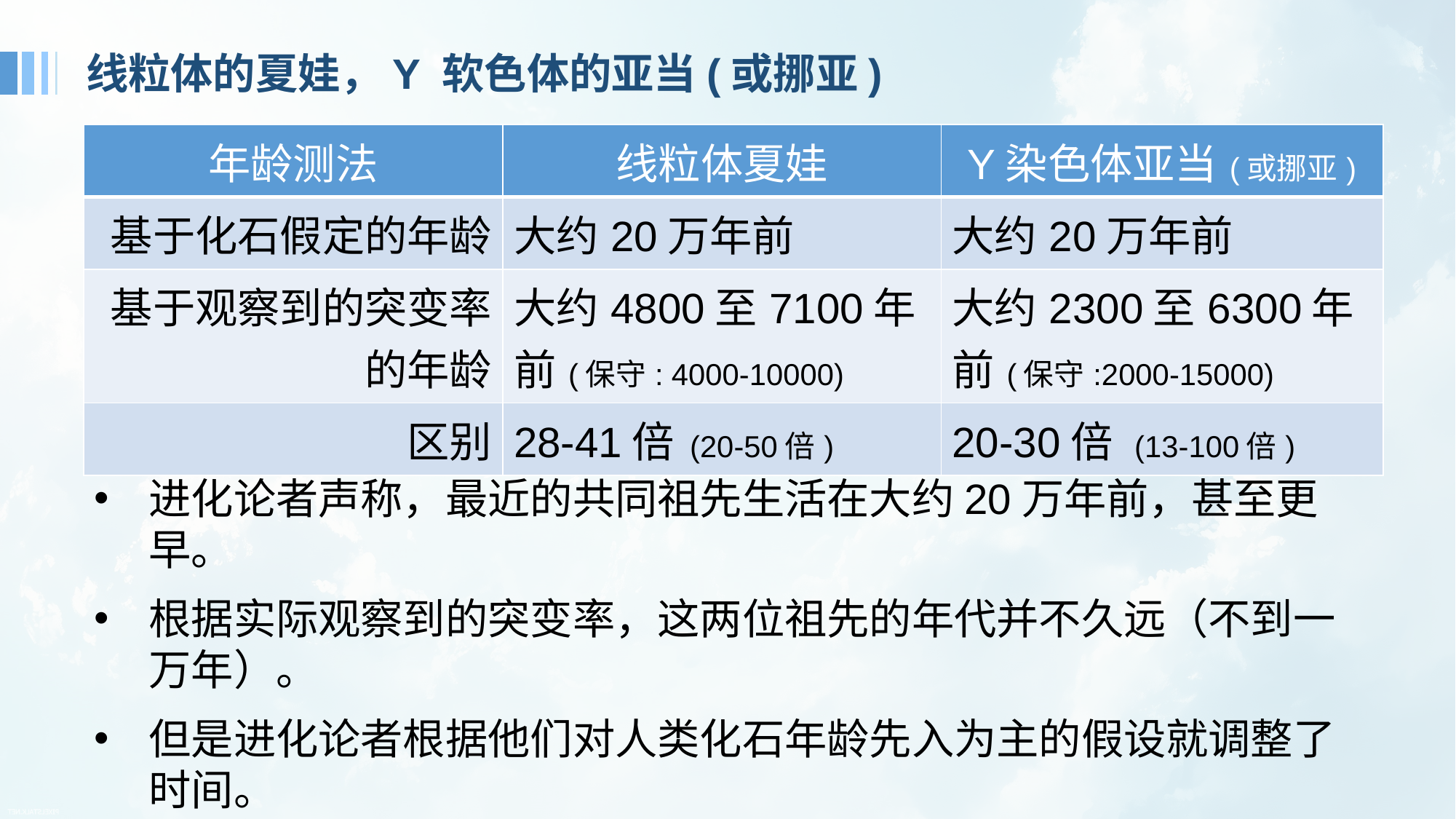

# 线粒体的夏娃，Y 软色体的亚当(或挪亚)
| 年龄测法 | 线粒体夏娃 | Y染色体亚当(或挪亚) |
| --- | --- | --- |
| 基于化石假定的年龄 | 大约20万年前 | 大约20万年前 |
| 基于观察到的突变率的年龄 | 大约4800至7100年前(保守: 4000-10000) | 大约2300至6300年前(保守:2000-15000) |
| 区别 | 28-41倍 (20-50倍) | 20-30倍 (13-100倍) |
进化论者声称，最近的共同祖先生活在大约20万年前，甚至更早。
根据实际观察到的突变率，这两位祖先的年代并不久远（不到一万年）。
但是进化论者根据他们对人类化石年龄先入为主的假设就调整了时间。